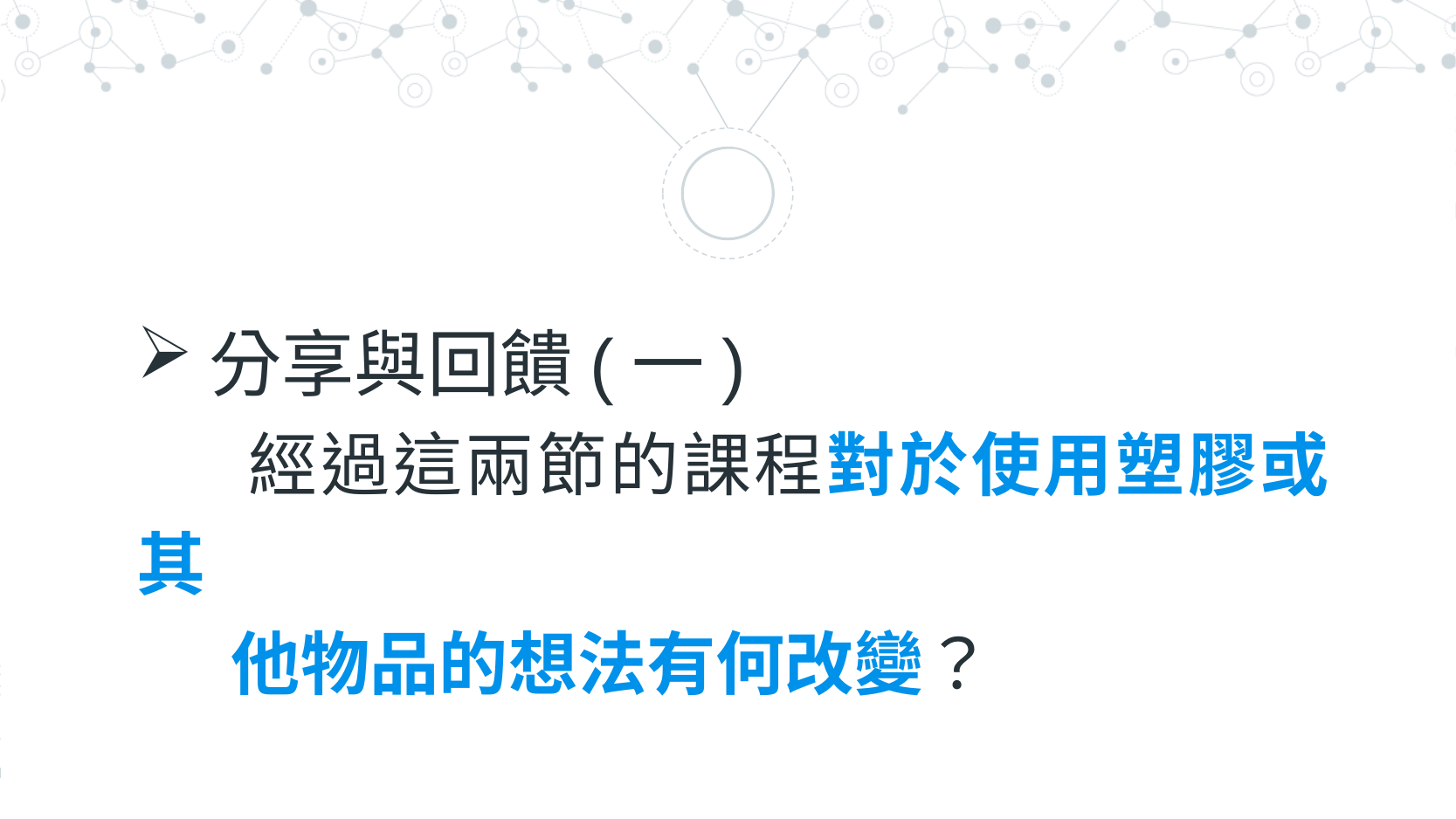

分享與回饋(一)
     經過這兩節的課程對於使用塑膠或其
     他物品的想法有何改變？